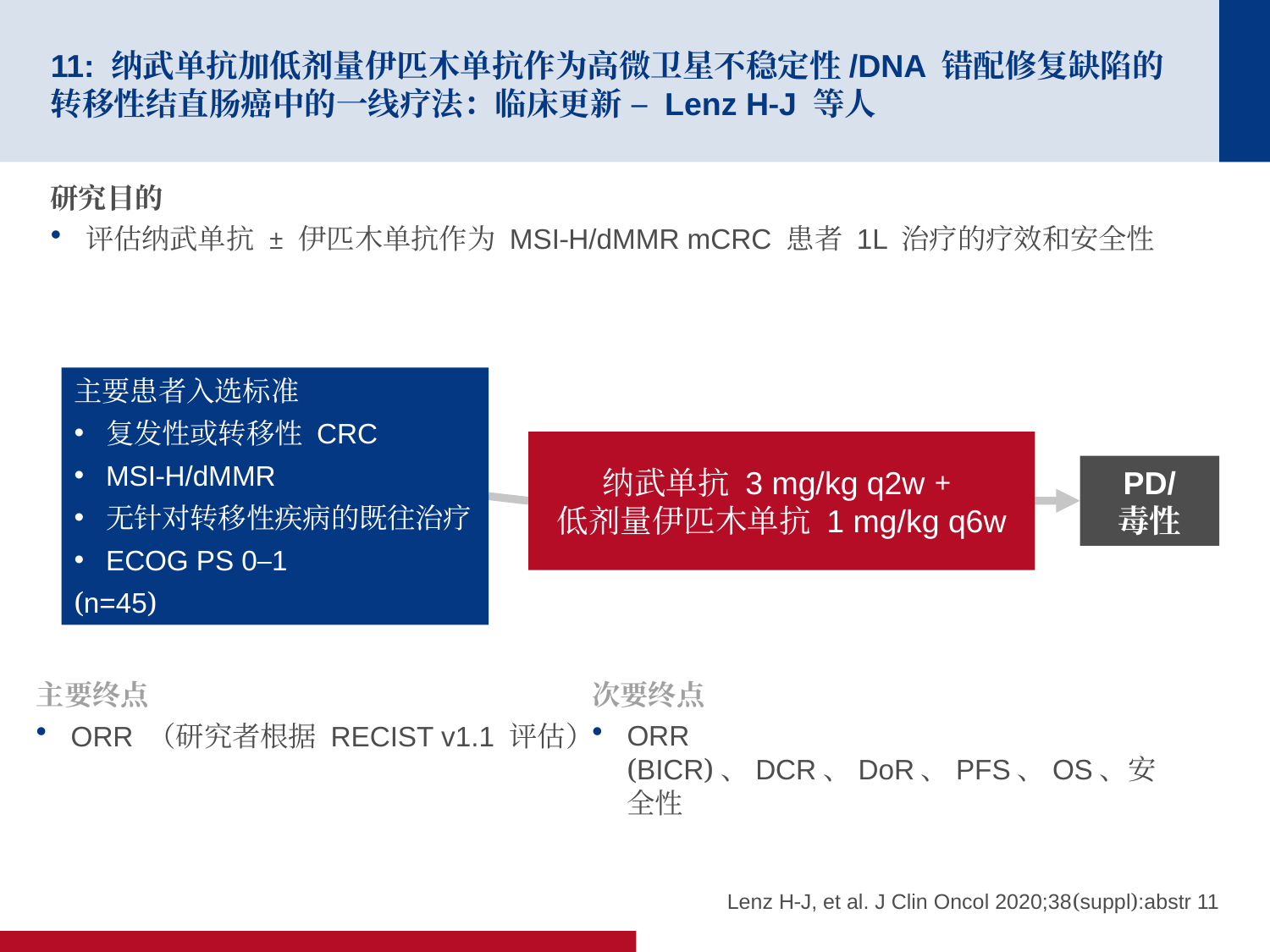

# 11: 纳武单抗加低剂量伊匹木单抗作为高微卫星不稳定性/DNA 错配修复缺陷的转移性结直肠癌中的一线疗法：临床更新 – Lenz H-J 等人
研究目的
评估纳武单抗 ± 伊匹木单抗作为 MSI-H/dMMR mCRC 患者 1L 治疗的疗效和安全性
主要患者入选标准
复发性或转移性 CRC
MSI-H/dMMR
无针对转移性疾病的既往治疗
ECOG PS 0–1
(n=45)
纳武单抗 3 mg/kg q2w +
低剂量伊匹木单抗 1 mg/kg q6w
PD/
毒性
主要终点
ORR （研究者根据 RECIST v1.1 评估）

次要终点
ORR (BICR)、DCR、DoR、PFS、OS、安全性
Lenz H-J, et al. J Clin Oncol 2020;38(suppl):abstr 11